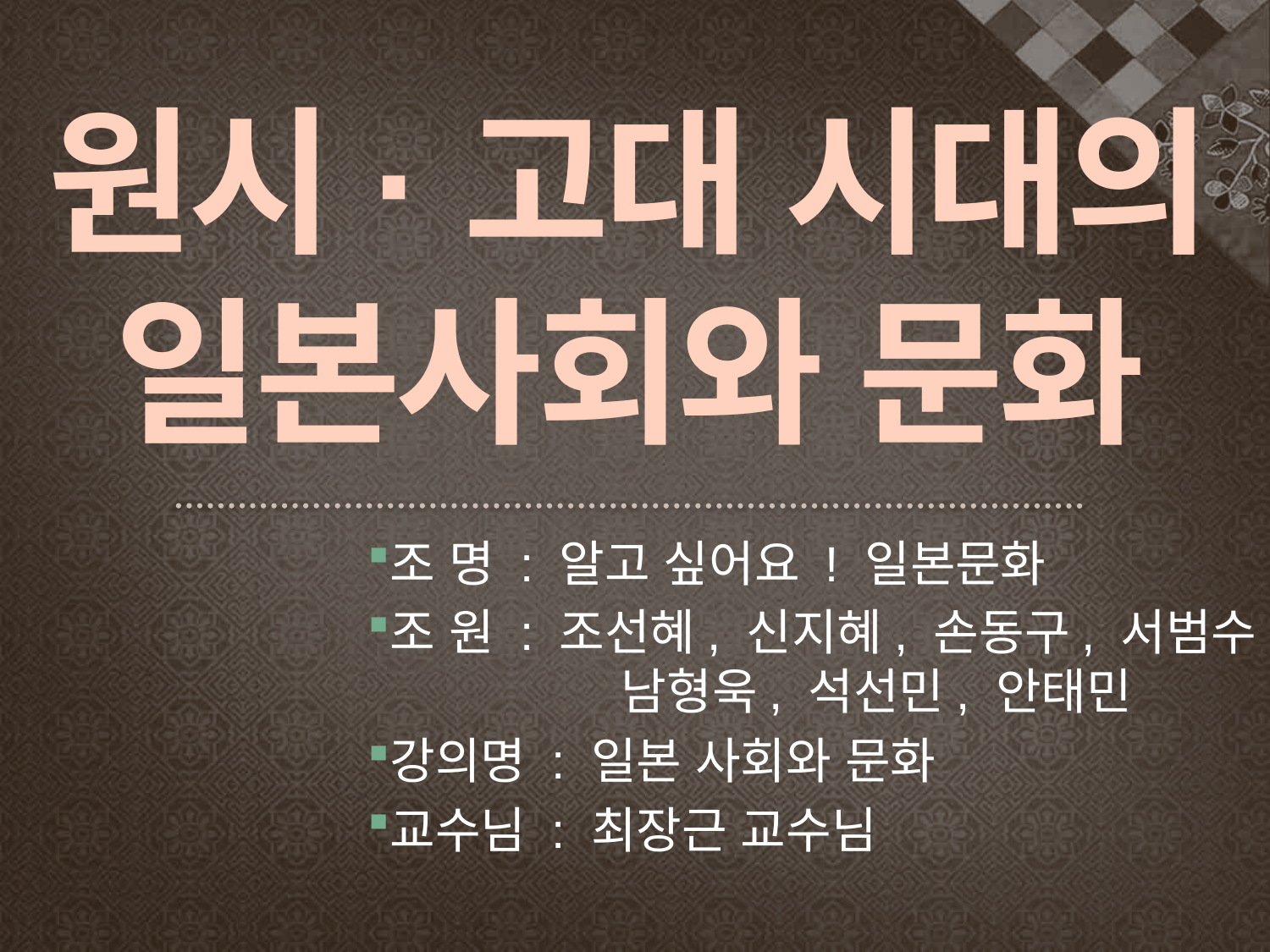

원시·고대 시대의
일본사회와 문화

조 명 : 알고 싶어요 ! 일본문화
조 원 : 조선혜, 신지혜, 손동구, 서범수, 		남형욱, 석선민, 안태민
강의명 : 일본 사회와 문화
교수님 : 최장근 교수님